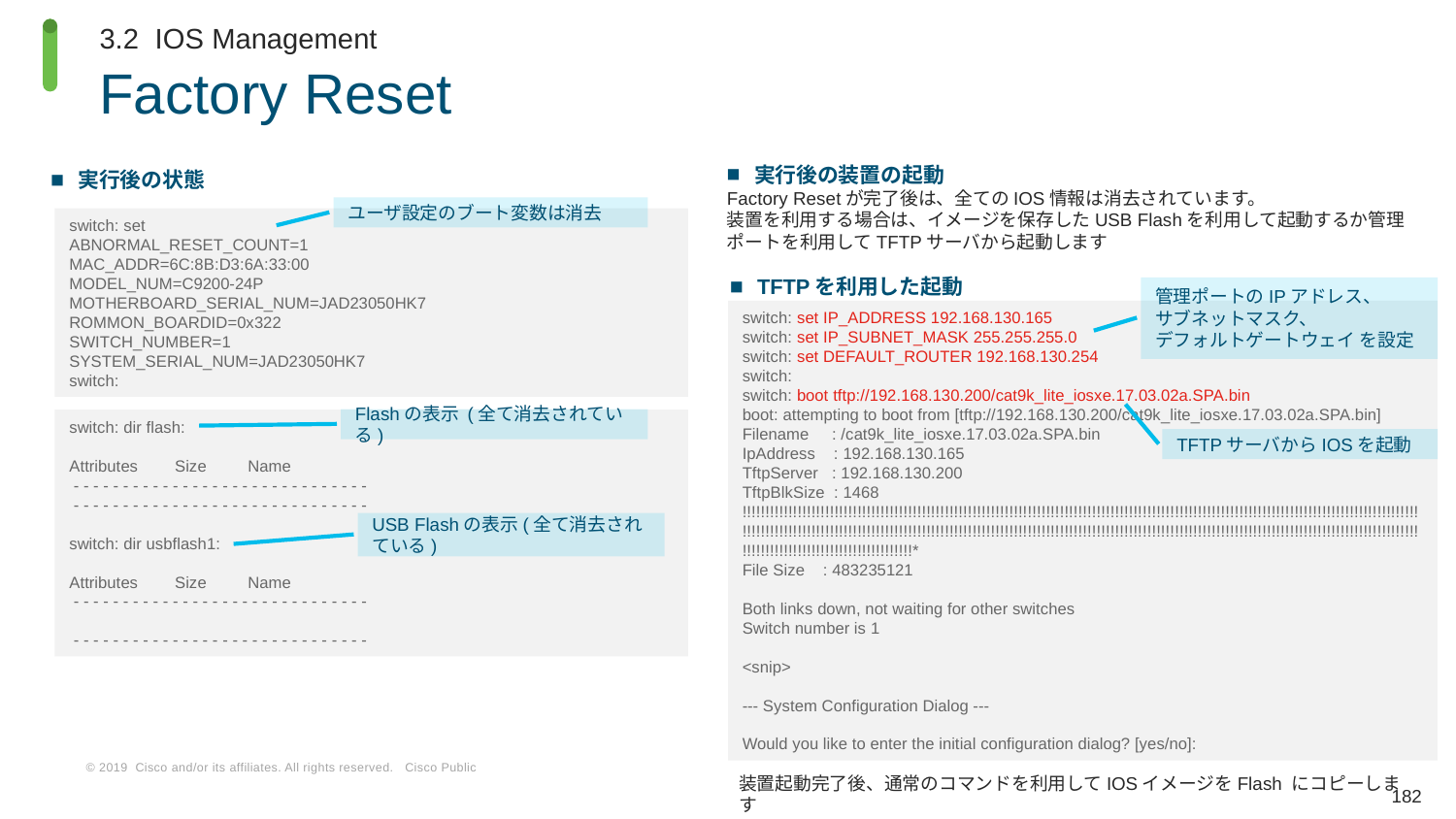

3.2  IOS Management
# Factory Reset
実行後の装置の起動
Factory Resetが完了後は、全てのIOS情報は消去されています。
装置を利用する場合は、イメージを保存したUSB Flashを利用して起動するか管理ポートを利用してTFTPサーバから起動します
実行後の状態
ユーザ設定のブート変数は消去
switch: set
ABNORMAL_RESET_COUNT=1
MAC_ADDR=6C:8B:D3:6A:33:00
MODEL_NUM=C9200-24P
MOTHERBOARD_SERIAL_NUM=JAD23050HK7
ROMMON_BOARDID=0x322
SWITCH_NUMBER=1
SYSTEM_SERIAL_NUM=JAD23050HK7
switch:
TFTPを利用した起動
管理ポートのIPアドレス、
サブネットマスク、
デフォルトゲートウェイ を設定
switch: set IP_ADDRESS 192.168.130.165
switch: set IP_SUBNET_MASK 255.255.255.0
switch: set DEFAULT_ROUTER 192.168.130.254
switch:
switch: boot tftp://192.168.130.200/cat9k_lite_iosxe.17.03.02a.SPA.bin
boot: attempting to boot from [tftp://192.168.130.200/cat9k_lite_iosxe.17.03.02a.SPA.bin]
Filename     : /cat9k_lite_iosxe.17.03.02a.SPA.bin
IpAddress    : 192.168.130.165
TftpServer   : 192.168.130.200
TftpBlkSize  : 1468
!!!!!!!!!!!!!!!!!!!!!!!!!!!!!!!!!!!!!!!!!!!!!!!!!!!!!!!!!!!!!!!!!!!!!!!!!!!!!!!!!!!!!!!!!!!!!!!!!!!!!!!!!!!!!!!!!!!!!!!!!!!!!!!!!!!!!!!!!!!!!!!!!!!!!!!!!!!!!!!!!!!!!!!!!!!!!!!!!!!!!!!!!!!!!!!!!!!!!!!!!!!!!!!!!!!!!!!!!!!!!!!!!!!!!!!!!!!!!!!!!!!!!!!!!!!!!!!!!!!!!!!!!!!!!!!!!!!!!!!!!!!!!!!!!!!!!!!!!!!!!!!!!!!!!!!!!!!!!!!!!!!!!!!!!!!*
File Size    : 483235121

Both links down, not waiting for other switches
Switch number is 1

<snip>

--- System Configuration Dialog ---

Would you like to enter the initial configuration dialog? [yes/no]:
Flashの表示 (全て消去されている)
switch: dir flash:

Attributes        Size         Name
 - - - - - - - - - - - - - - - - - - - - - - - - - - - - - -
 - - - - - - - - - - - - - - - - - - - - - - - - - - - - - -

switch: dir usbflash1:

Attributes        Size         Name
 - - - - - - - - - - - - - - - - - - - - - - - - - - - - - -

 - - - - - - - - - - - - - - - - - - - - - - - - - - - - - -
TFTPサーバからIOSを起動
USB Flashの表示(全て消去されている)
装置起動完了後、通常のコマンドを利用してIOSイメージをFlash にコピーします
182